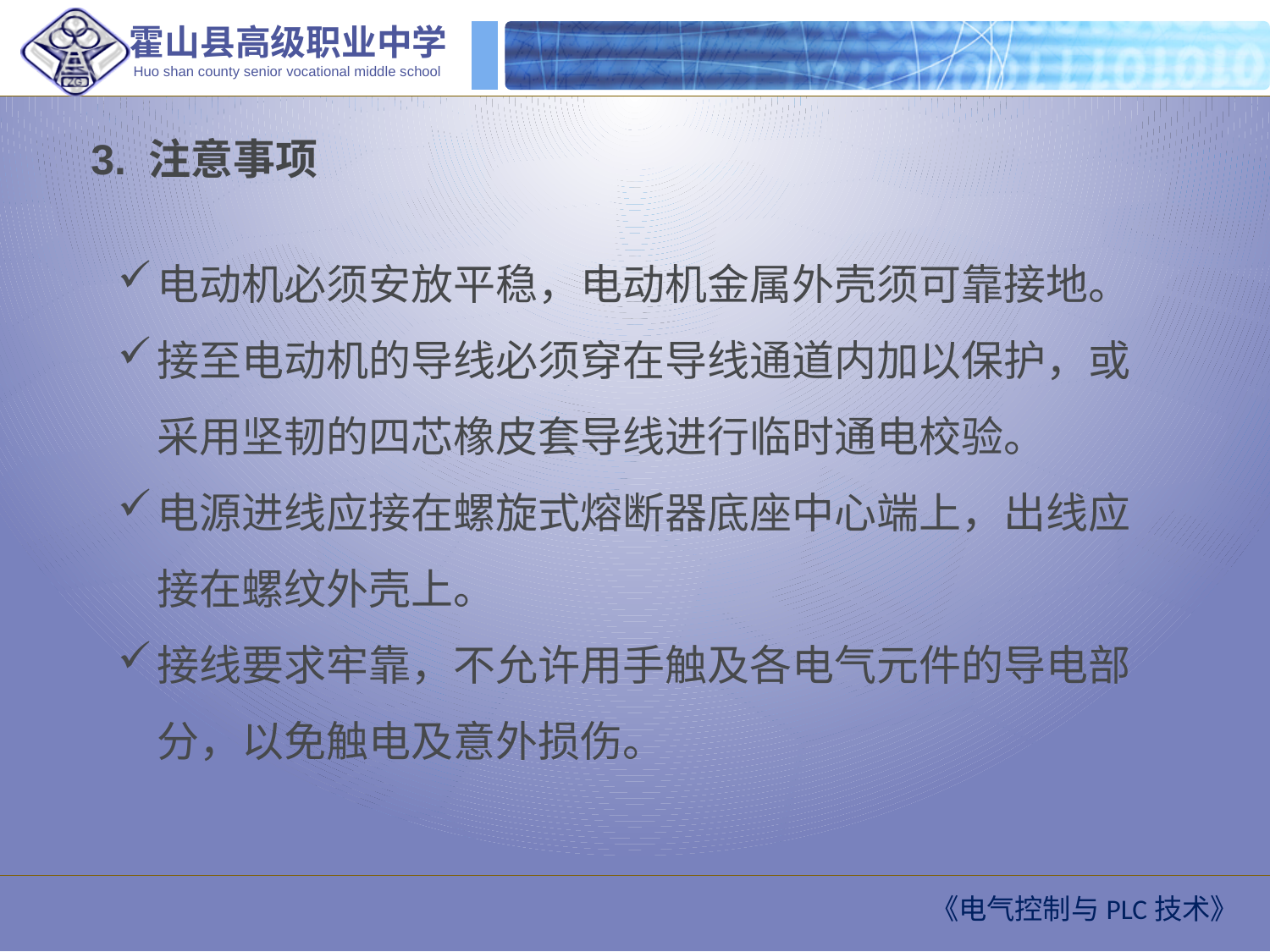

3. 注意事项
电动机必须安放平稳，电动机金属外壳须可靠接地。
接至电动机的导线必须穿在导线通道内加以保护，或采用坚韧的四芯橡皮套导线进行临时通电校验。
电源进线应接在螺旋式熔断器底座中心端上，出线应接在螺纹外壳上。
接线要求牢靠，不允许用手触及各电气元件的导电部分，以免触电及意外损伤。